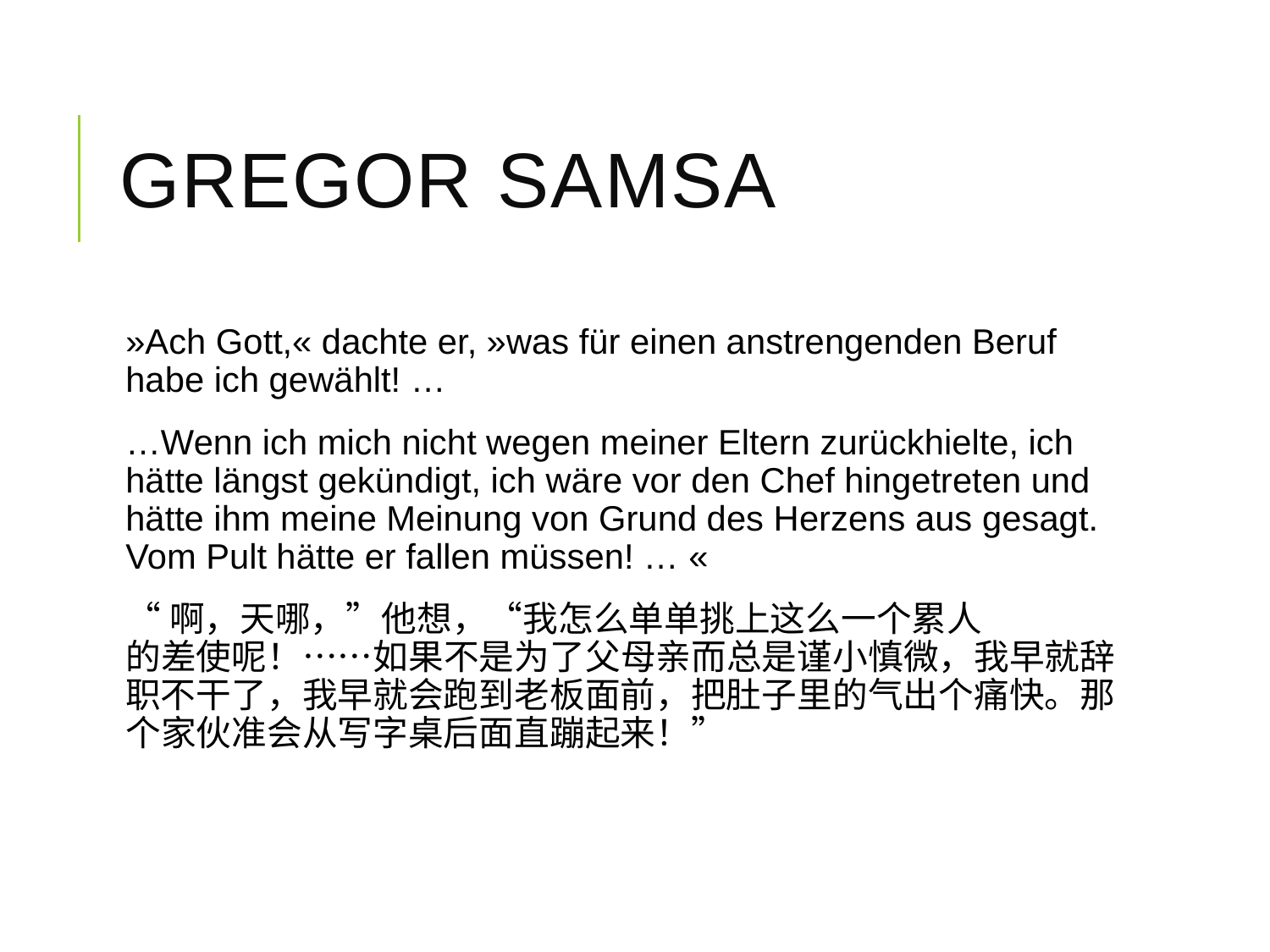

# Gregor Samsa
»Ach Gott,« dachte er, »was für einen anstrengenden Beruf habe ich gewählt! …
…Wenn ich mich nicht wegen meiner Eltern zurückhielte, ich hätte längst gekündigt, ich wäre vor den Chef hingetreten und hätte ihm meine Meinung von Grund des Herzens aus gesagt. Vom Pult hätte er fallen müssen! … «
“啊，天哪，”他想，“我怎么单单挑上这么一个累人
的差使呢！……如果不是为了父母亲而总是谨小慎微，我早就辞职不干了，我早就会跑到老板面前，把肚子里的气出个痛快。那个家伙准会从写字桌后面直蹦起来！”